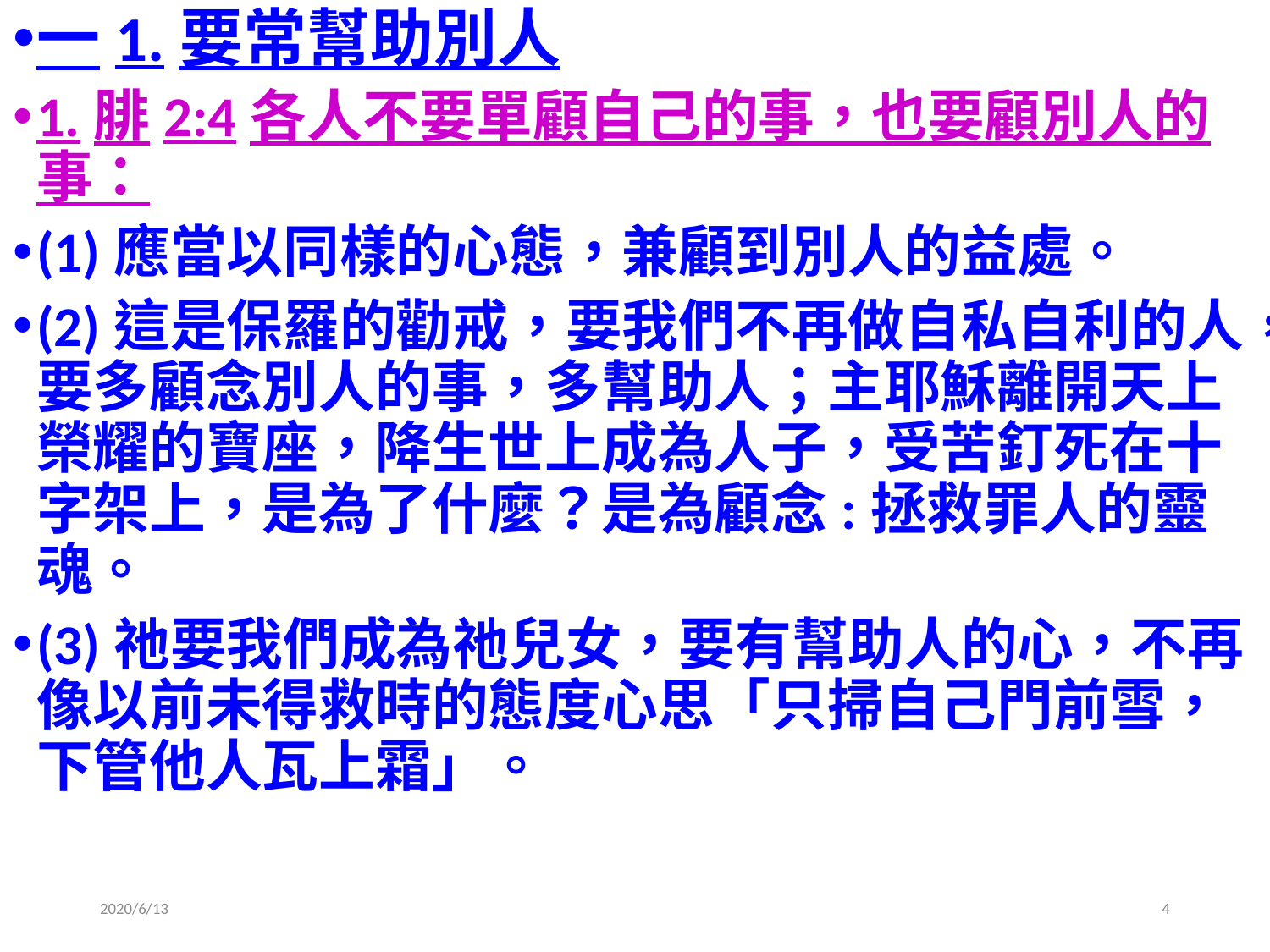

一1.要常幫助別人
1.腓2:4各人不要單顧自己的事，也要顧別人的事：
(1)應當以同樣的心態，兼顧到別人的益處。
(2)這是保羅的勸戒，要我們不再做自私自利的人，要多顧念別人的事，多幫助人；主耶穌離開天上榮耀的寶座，降生世上成為人子，受苦釘死在十字架上，是為了什麼？是為顧念:拯救罪人的靈魂。
(3)祂要我們成為祂兒女，要有幫助人的心，不再像以前未得救時的態度心思「只掃自己門前雪，下管他人瓦上霜」。

2020/6/13
4